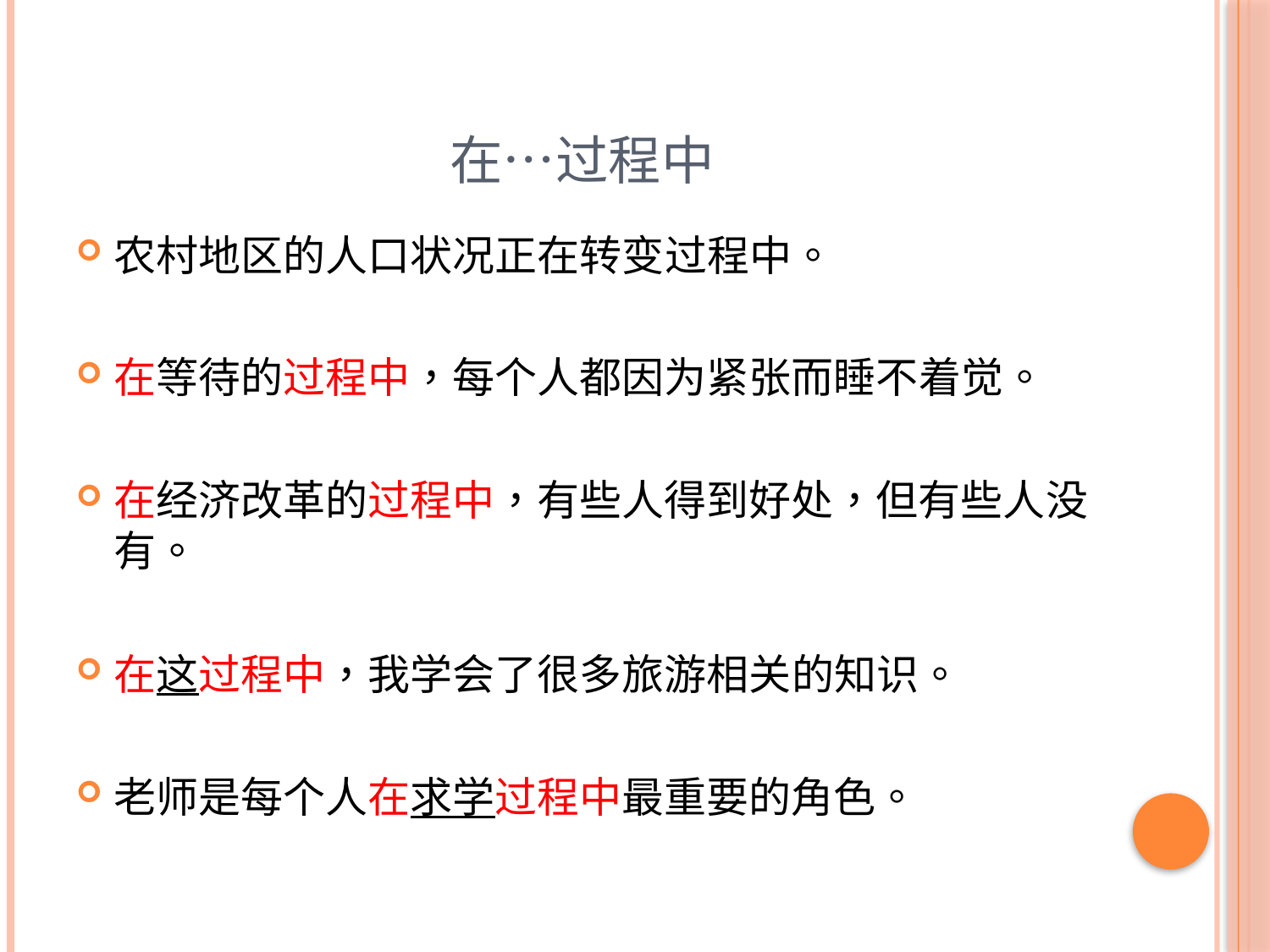

# 在…过程中
农村地区的人口状况正在转变过程中。

在等待的过程中，每个人都因为紧张而睡不着觉。

在经济改革的过程中，有些人得到好处，但有些人没有。

在这过程中，我学会了很多旅游相关的知识。

老师是每个人在求学过程中最重要的角色。